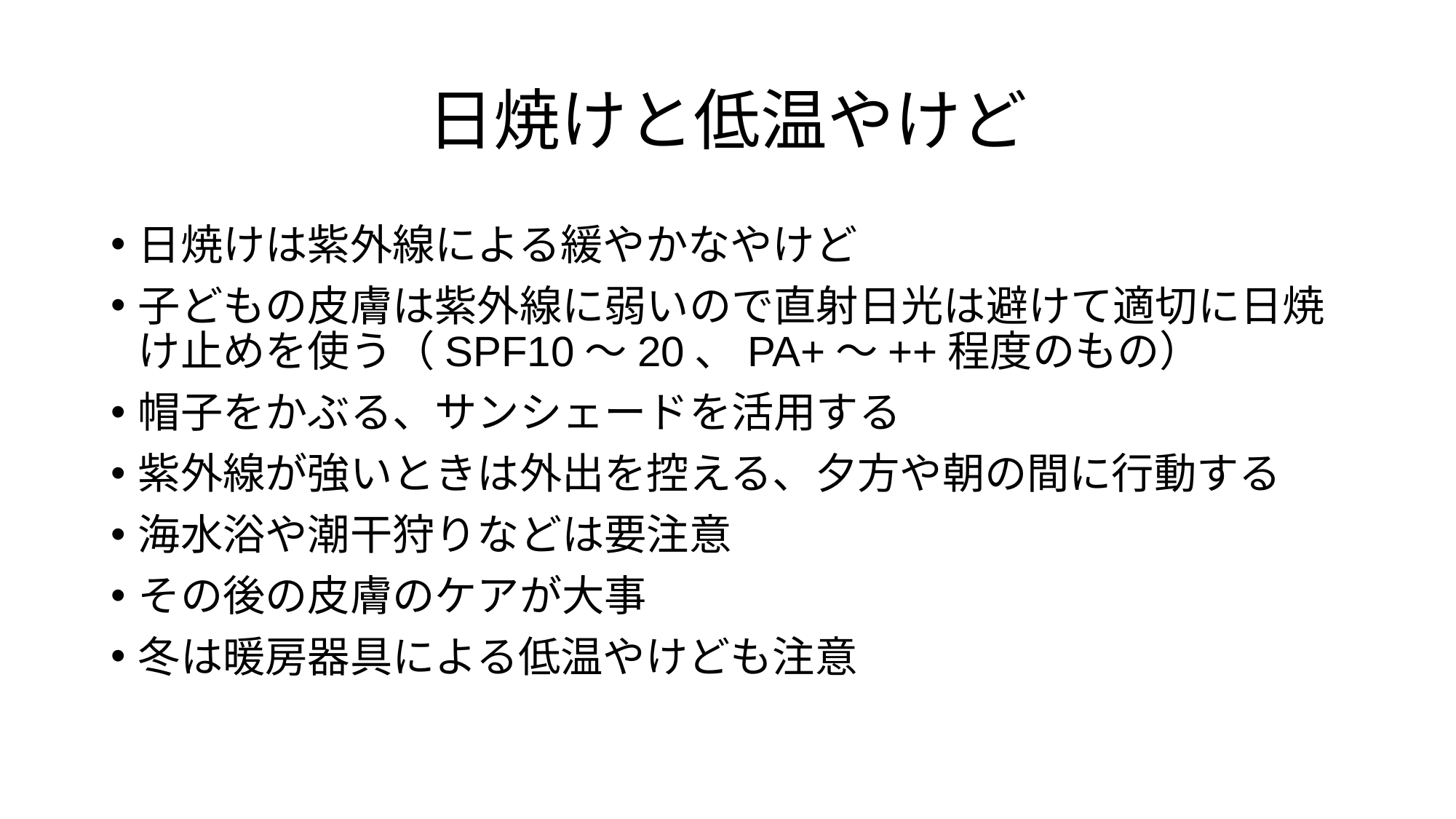

# 日焼けと低温やけど
日焼けは紫外線による緩やかなやけど
子どもの皮膚は紫外線に弱いので直射日光は避けて適切に日焼け止めを使う（SPF10〜20、PA+〜++程度のもの）
帽子をかぶる、サンシェードを活用する
紫外線が強いときは外出を控える、夕方や朝の間に行動する
海水浴や潮干狩りなどは要注意
その後の皮膚のケアが大事
冬は暖房器具による低温やけども注意